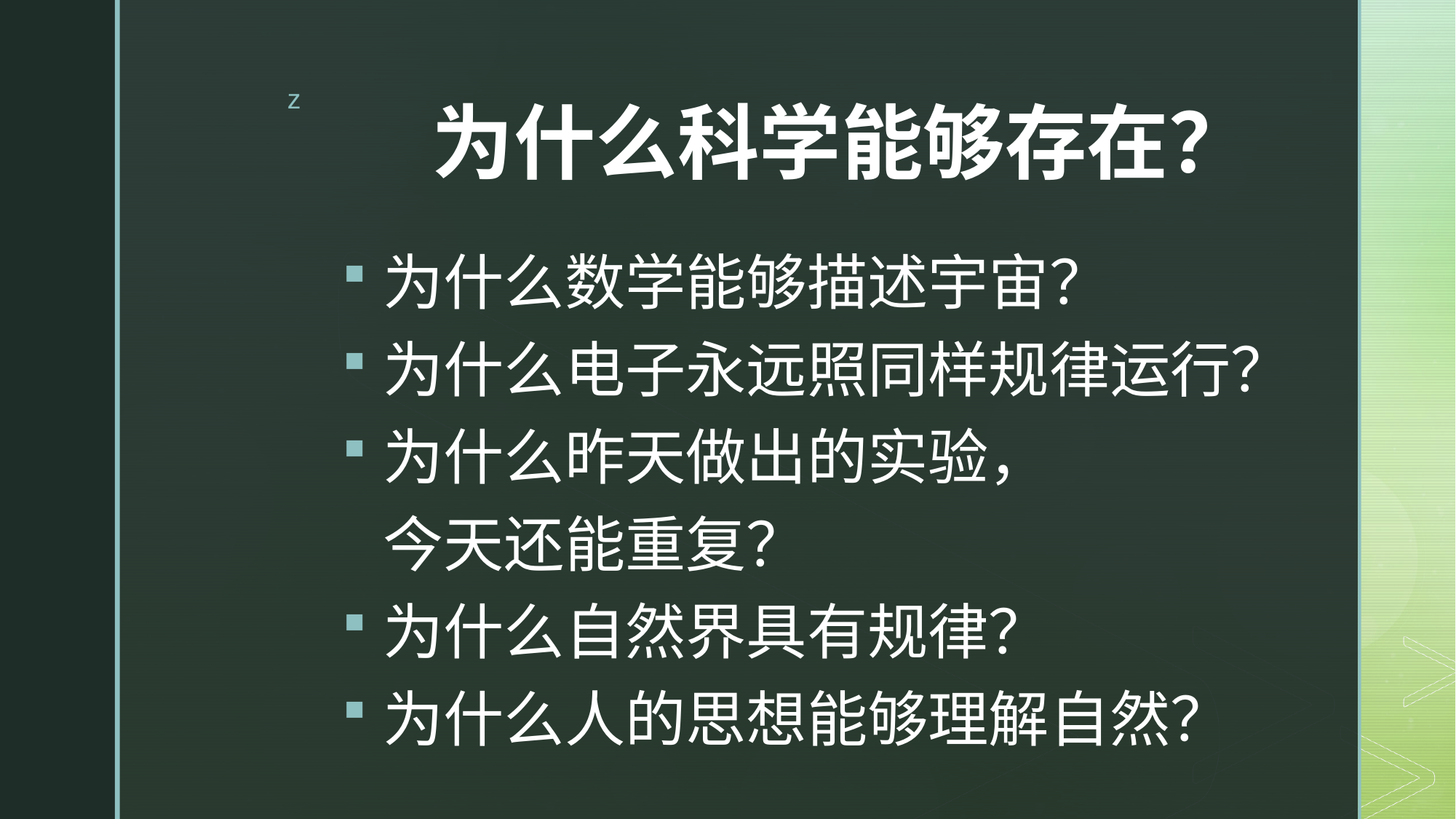

# 为什么科学能够存在？
为什么数学能够描述宇宙？
为什么电子永远照同样规律运行？
为什么昨天做出的实验，
今天还能重复？
为什么自然界具有规律？
为什么人的思想能够理解自然？